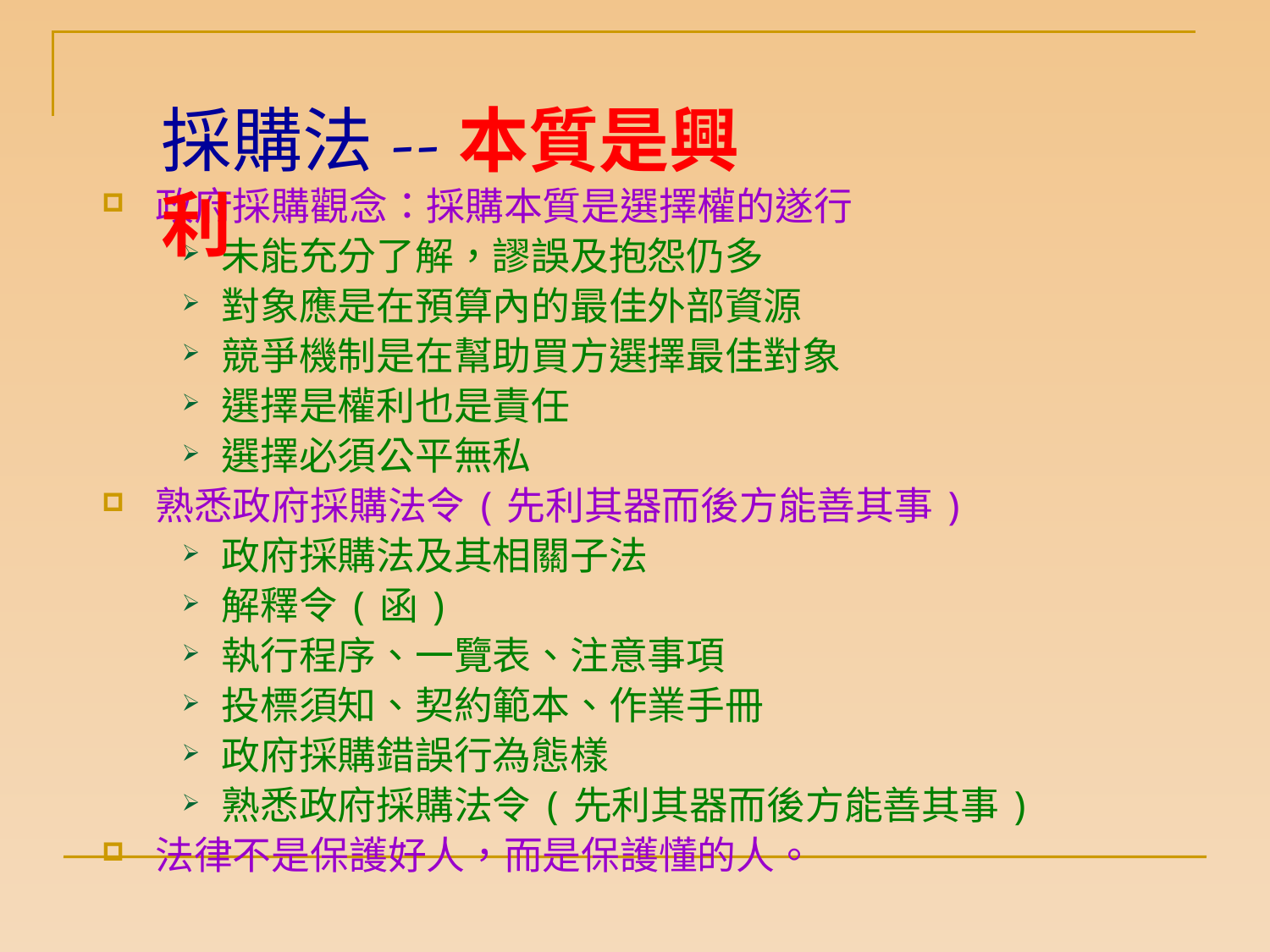

採購法--本質是興利
政府採購觀念：採購本質是選擇權的遂行
未能充分了解，謬誤及抱怨仍多
對象應是在預算內的最佳外部資源
競爭機制是在幫助買方選擇最佳對象
選擇是權利也是責任
選擇必須公平無私
熟悉政府採購法令(先利其器而後方能善其事)
政府採購法及其相關子法
解釋令(函)
執行程序、一覽表、注意事項
投標須知、契約範本、作業手冊
政府採購錯誤行為態樣
熟悉政府採購法令(先利其器而後方能善其事)
法律不是保護好人，而是保護懂的人。